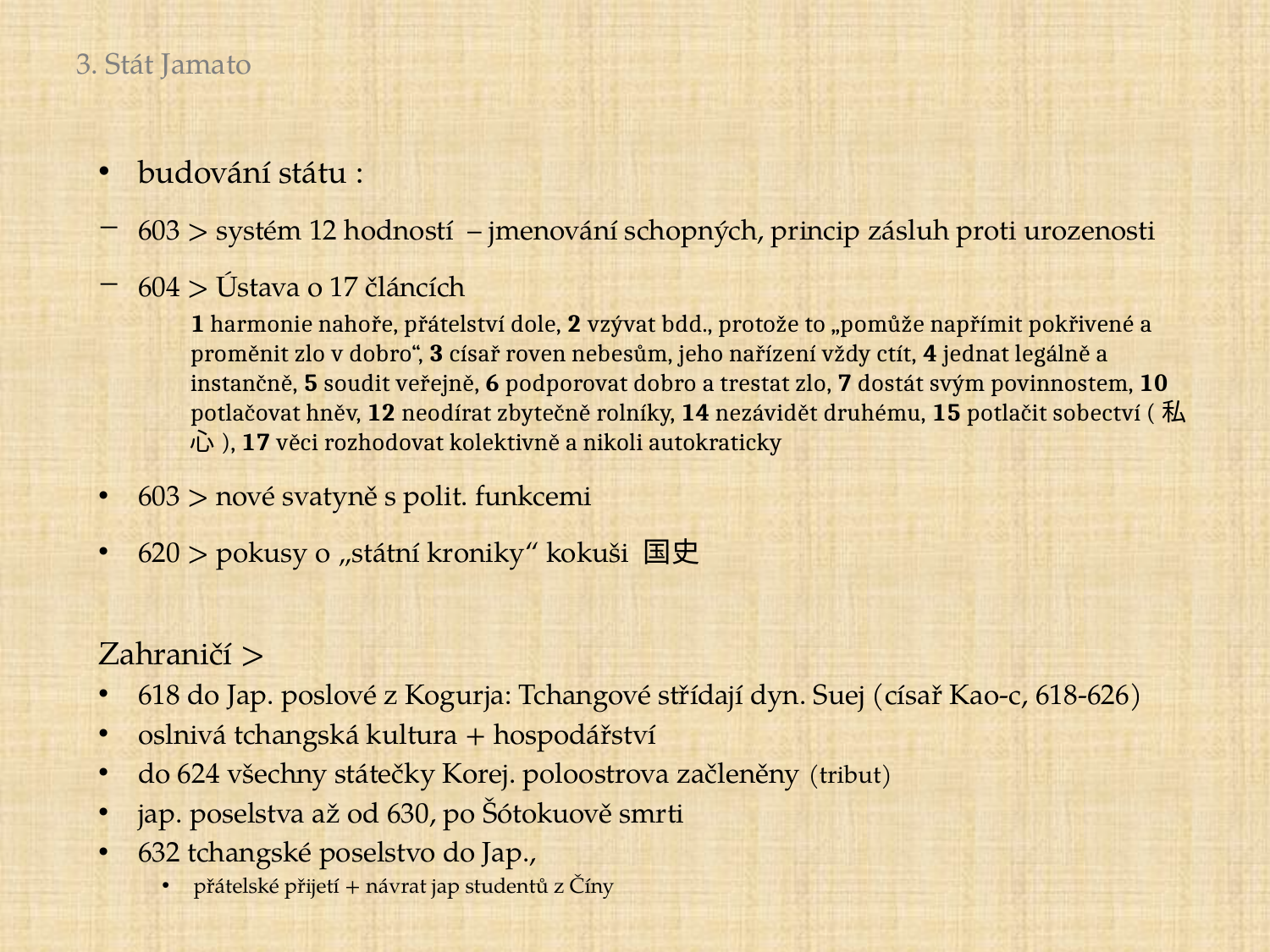

# 3. Stát Jamato
budování státu :
603 > systém 12 hodností  – jmenování schopných, princip zásluh proti urozenosti
604 > Ústava o 17 článcích
1 harmonie nahoře, přátelství dole, 2 vzývat bdd., protože to „pomůže napřímit pokřivené a proměnit zlo v dobro“, 3 císař roven nebesům, jeho nařízení vždy ctít, 4 jednat legálně a instančně, 5 soudit veřejně, 6 podporovat dobro a trestat zlo, 7 dostát svým povinnostem, 10 potlačovat hněv, 12 neodírat zbytečně rolníky, 14 nezávidět druhému, 15 potlačit sobectví (私心), 17 věci rozhodovat kolektivně a nikoli autokraticky
603 > nové svatyně s polit. funkcemi
620 > pokusy o „státní kroniky“ kokuši 国史

Zahraničí >
618 do Jap. poslové z Kogurja: Tchangové střídají dyn. Suej (císař Kao-c, 618-626)
oslnivá tchangská kultura + hospodářství
do 624 všechny státečky Korej. poloostrova začleněny (tribut)
jap. poselstva až od 630, po Šótokuově smrti
632 tchangské poselstvo do Jap.,
přátelské přijetí + návrat jap studentů z Číny